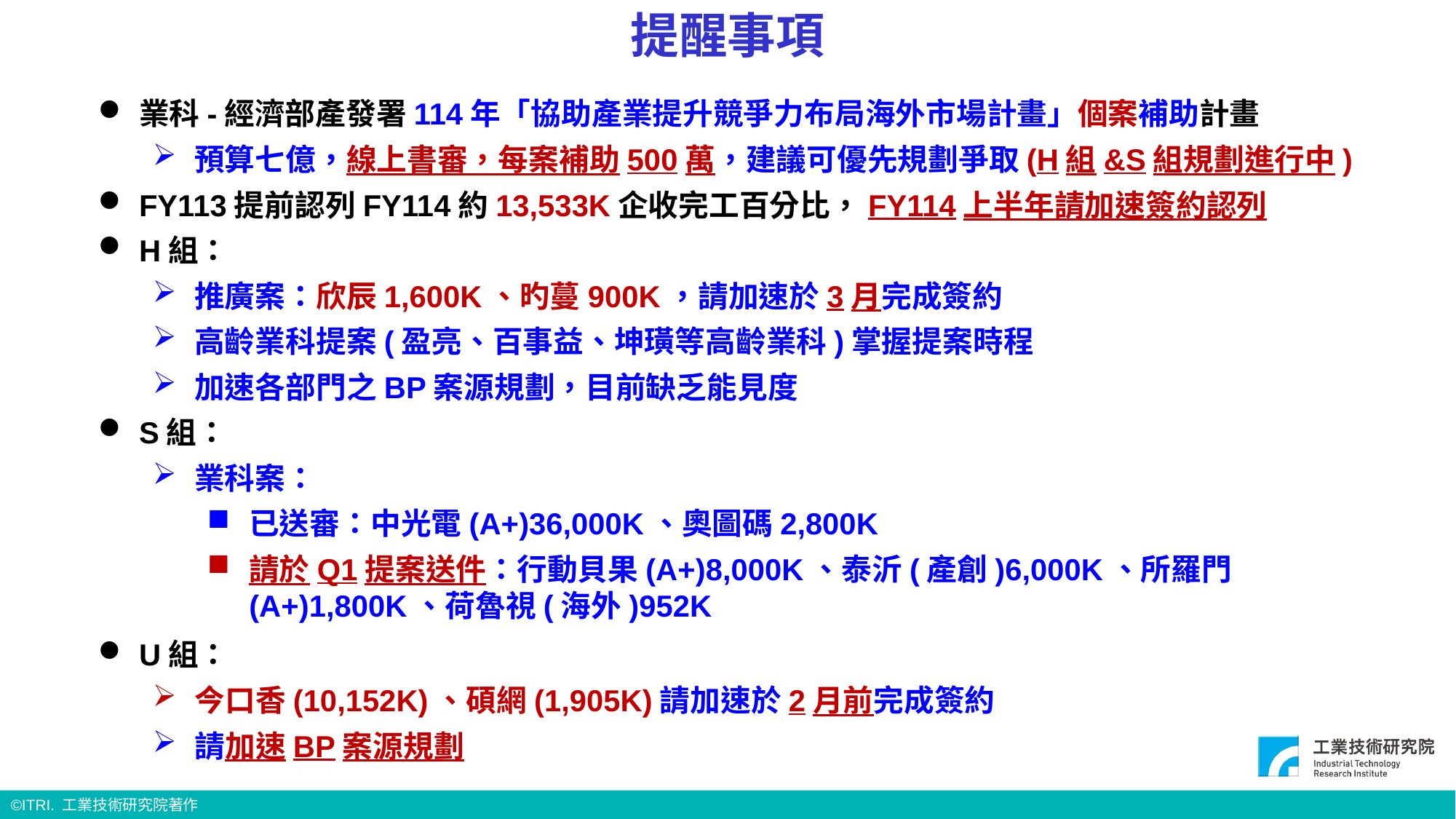

提醒事項
業科-經濟部產發署114年「協助產業提升競爭力布局海外市場計畫」個案補助計畫
預算七億，線上書審，每案補助500萬，建議可優先規劃爭取(H組&S組規劃進行中)
FY113提前認列FY114約13,533K企收完工百分比，FY114上半年請加速簽約認列
H組：
推廣案：欣辰1,600K、旳蔓900K，請加速於3月完成簽約
高齡業科提案(盈亮、百事益、坤璜等高齡業科)掌握提案時程
加速各部門之BP案源規劃，目前缺乏能見度
S組：
業科案：
已送審：中光電(A+)36,000K、奧圖碼2,800K
請於Q1提案送件：行動貝果(A+)8,000K、泰沂(產創)6,000K、所羅門(A+)1,800K、荷魯視(海外)952K
U組：
今口香(10,152K)、碩網(1,905K)請加速於2月前完成簽約
請加速BP案源規劃